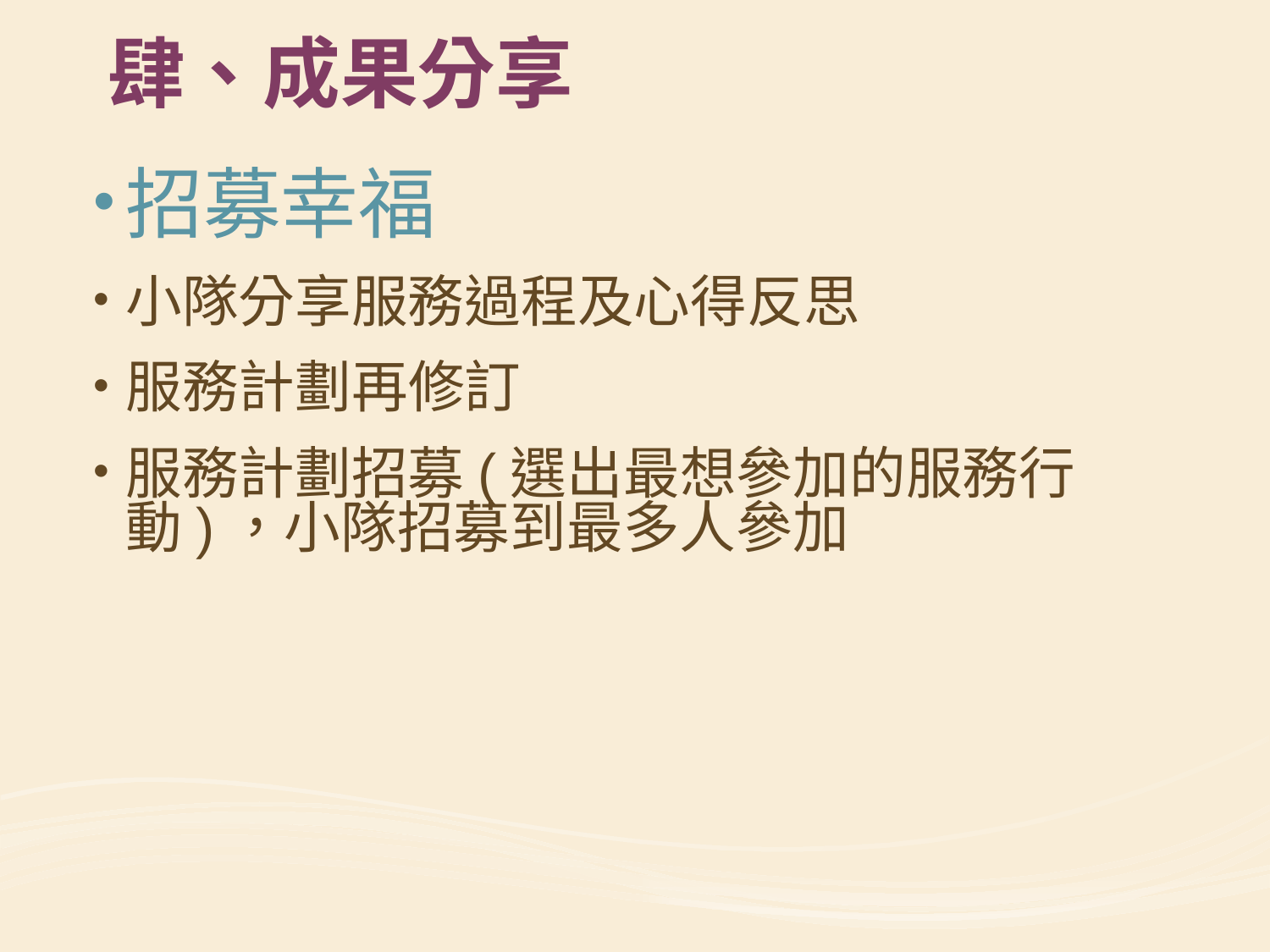

# 肆、成果分享
招募幸福
小隊分享服務過程及心得反思
服務計劃再修訂
服務計劃招募(選出最想參加的服務行動)，小隊招募到最多人參加